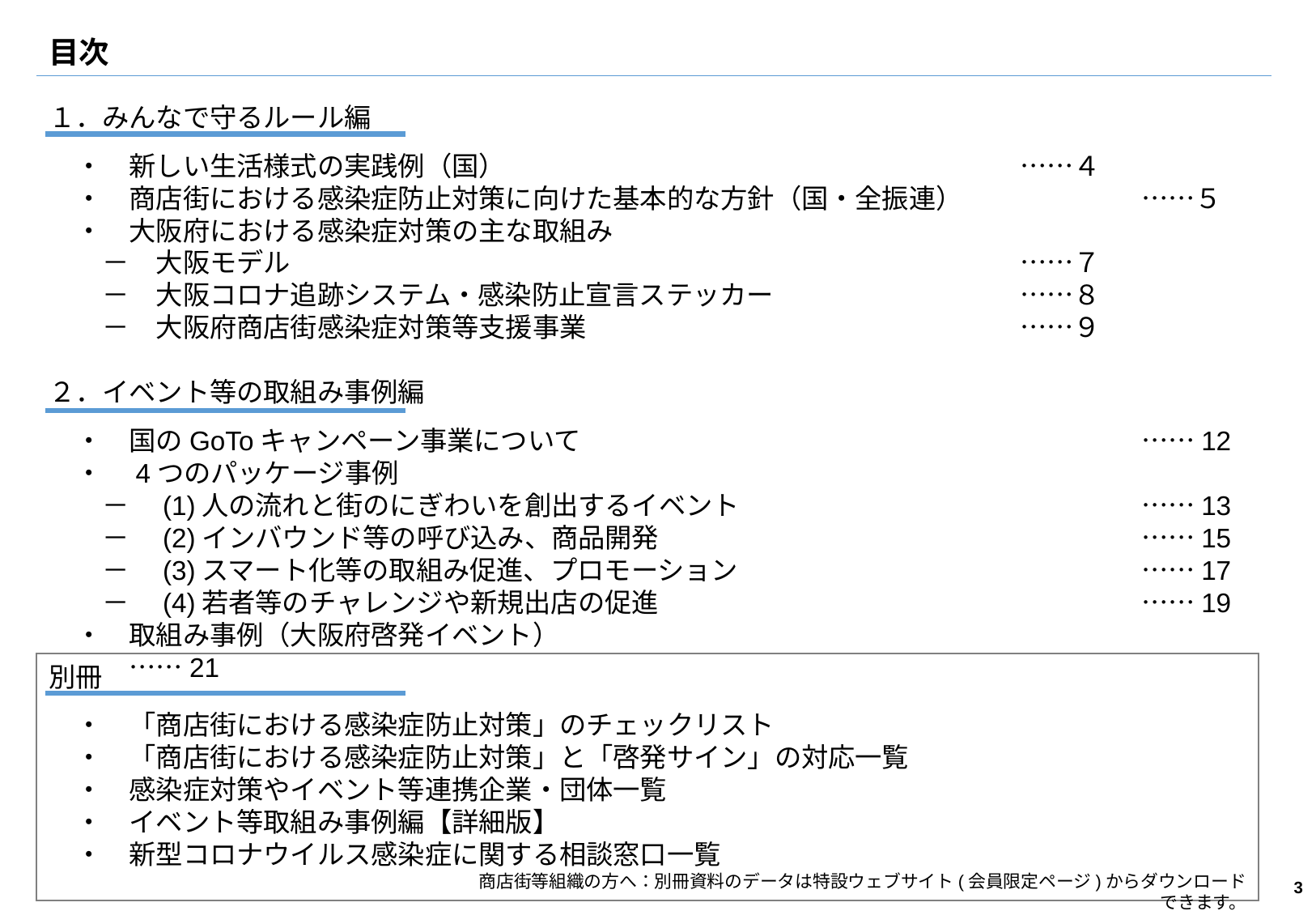

目次
１．みんなで守るルール編

　・　新しい生活様式の実践例（国）					……４
　・　商店街における感染症防止対策に向けた基本的な方針（国・全振連）		……５
　・　大阪府における感染症対策の主な取組み
　　－　大阪モデル							……７
　　－　大阪コロナ追跡システム・感染防止宣言ステッカー			……８
　　－　大阪府商店街感染症対策等支援事業				……９

２．イベント等の取組み事例編

　・　国のGoToキャンペーン事業について					……12
　・　4つのパッケージ事例
　　－　(1)人の流れと街のにぎわいを創出するイベント				……13
　　－　(2)インバウンド等の呼び込み、商品開発				……15
　　－　(3)スマート化等の取組み促進、プロモーション				……17
　　－　(4)若者等のチャレンジや新規出店の促進				……19
　・　取組み事例（大阪府啓発イベント）　　　　　　　　　　　　　　　　　　　　　　　　　　　　　……21
別冊

　・　「商店街における感染症防止対策」のチェックリスト
　・　「商店街における感染症防止対策」と「啓発サイン」の対応一覧
　・　感染症対策やイベント等連携企業・団体一覧
　・　イベント等取組み事例編【詳細版】
　・　新型コロナウイルス感染症に関する相談窓口一覧
3
商店街等組織の方へ：別冊資料のデータは特設ウェブサイト(会員限定ページ)からダウンロードできます。